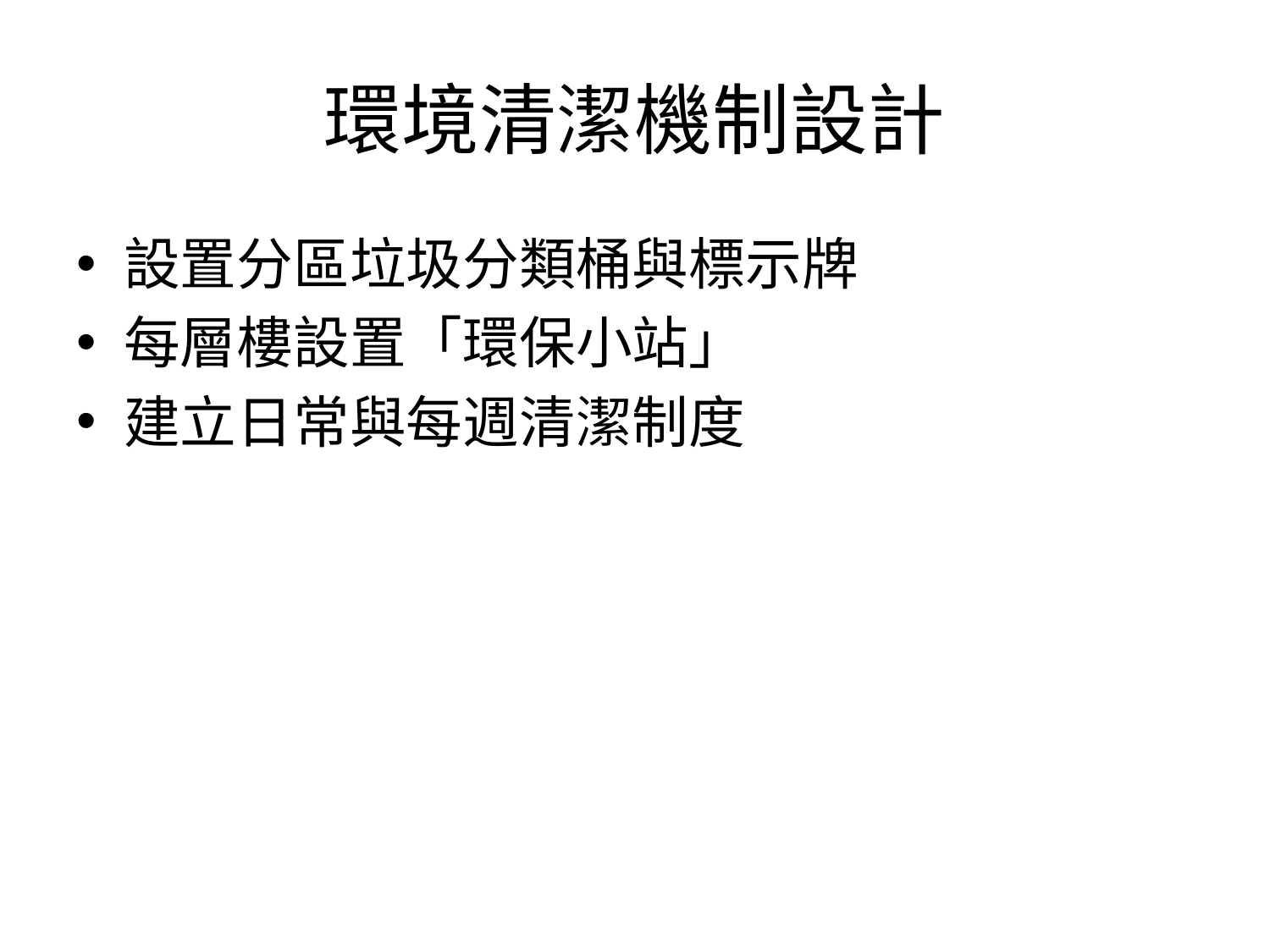

# 環境清潔機制設計
設置分區垃圾分類桶與標示牌
每層樓設置「環保小站」
建立日常與每週清潔制度